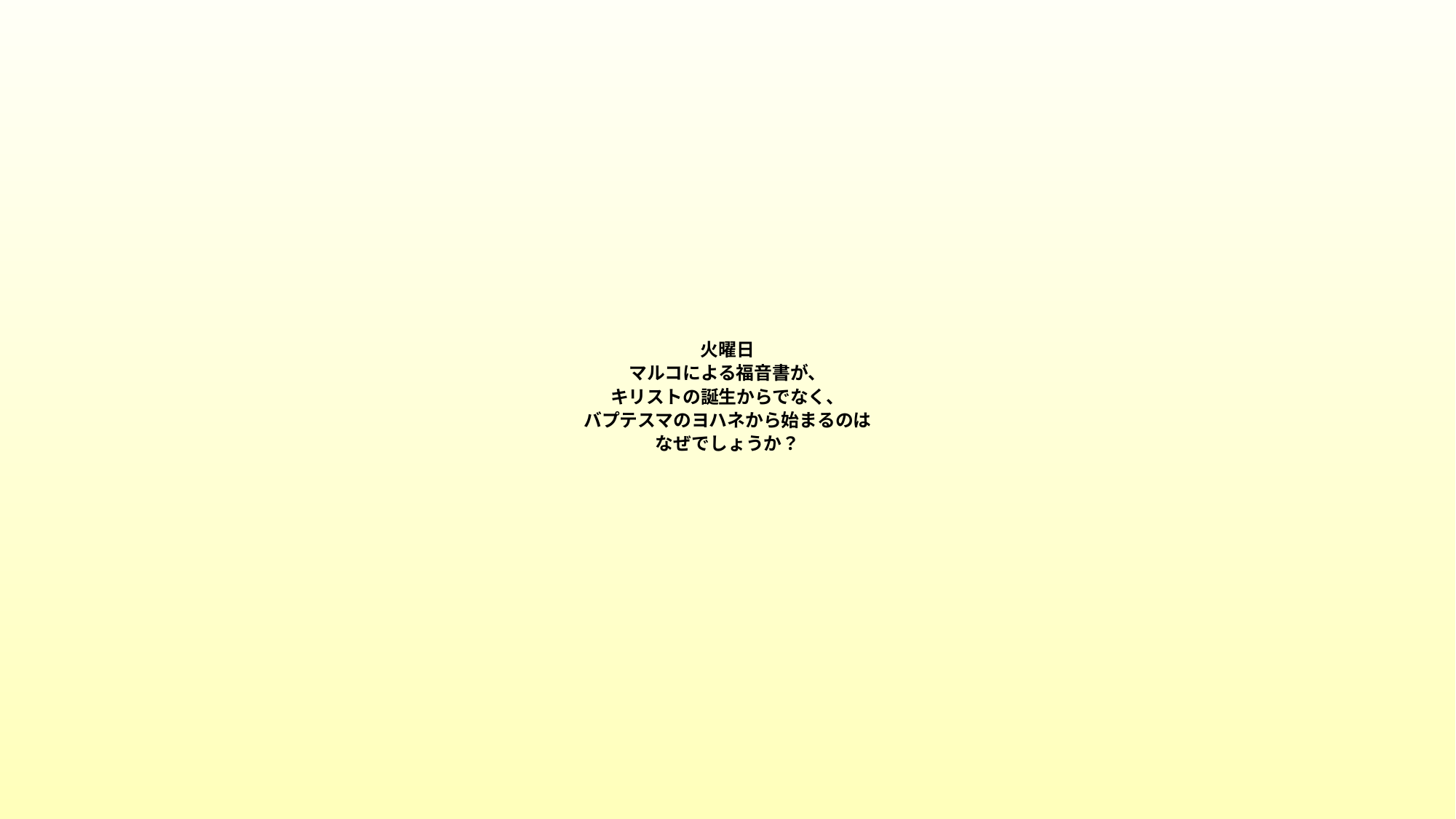

# 火曜日 マルコによる福音書が、 キリストの誕生からでなく、 バプテスマのヨハネから始まるのは なぜでしょうか？